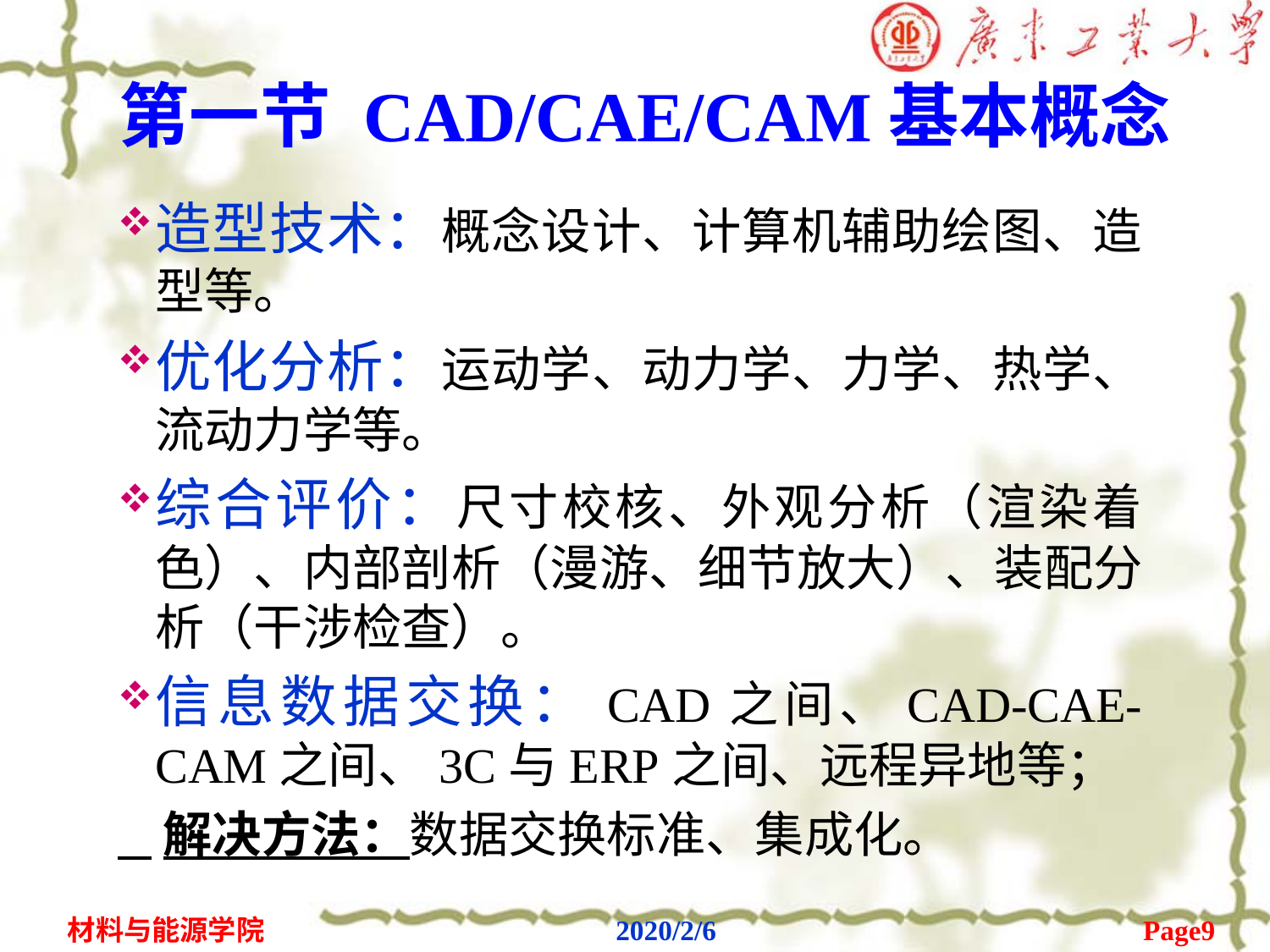

# 第一节 CAD/CAE/CAM基本概念
造型技术：概念设计、计算机辅助绘图、造型等。
优化分析：运动学、动力学、力学、热学、流动力学等。
综合评价：尺寸校核、外观分析（渲染着色）、内部剖析（漫游、细节放大）、装配分析（干涉检查）。
信息数据交换：CAD之间、CAD-CAE-CAM之间、3C与ERP之间、远程异地等；
   解决方法：数据交换标准、集成化。
Page9
材料与能源学院
2020/2/6